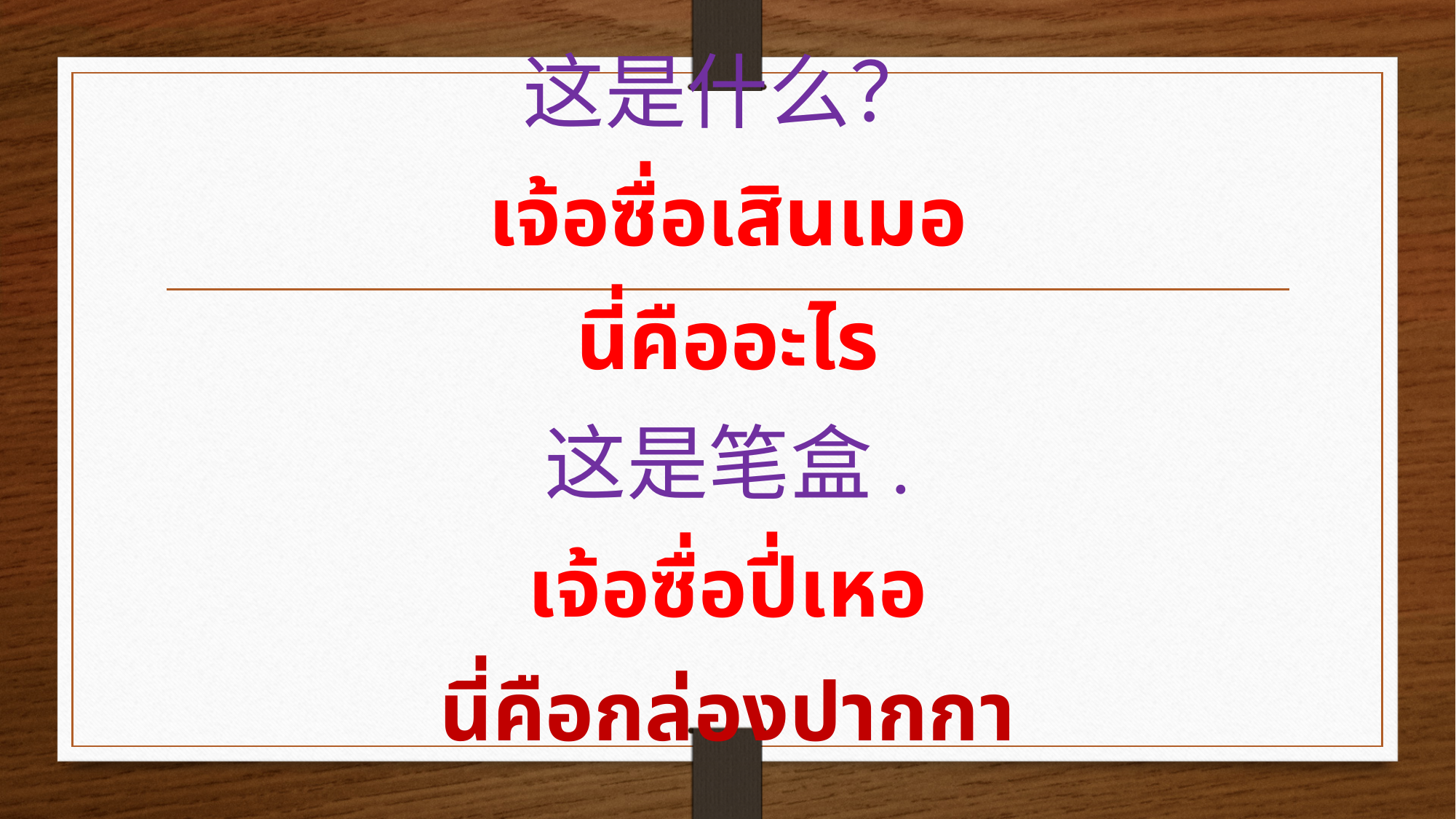

这是什么？
เจ้อซื่อเสินเมอ
นี่คืออะไร
这是笔盒.
เจ้อซื่อปี่เหอ
นี่คือกล่องปากกา